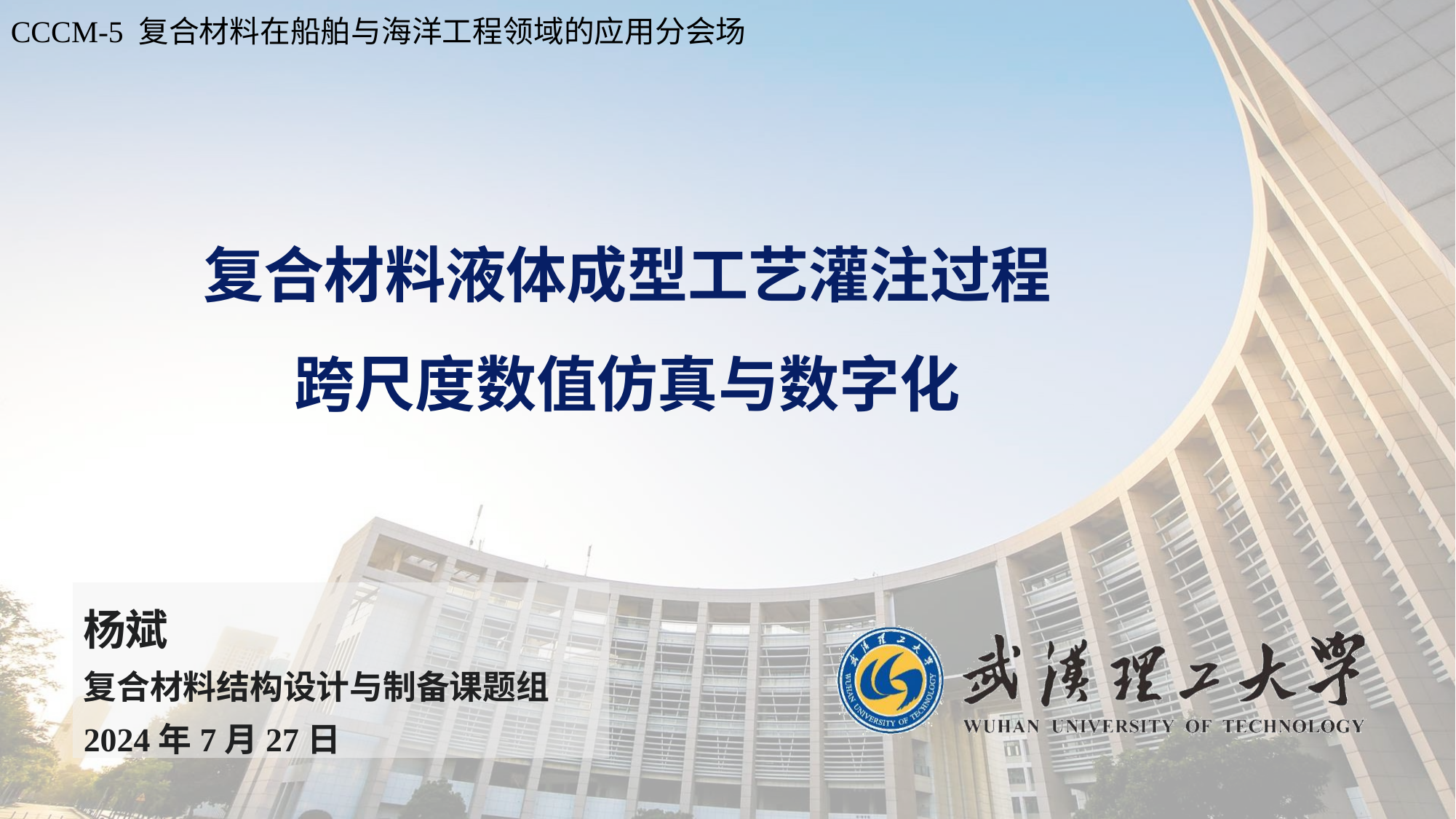

CCCM-5 复合材料在船舶与海洋工程领域的应用分会场
# 复合材料液体成型工艺灌注过程 跨尺度数值仿真与数字化

杨斌
复合材料结构设计与制备课题组
2024年7月27日